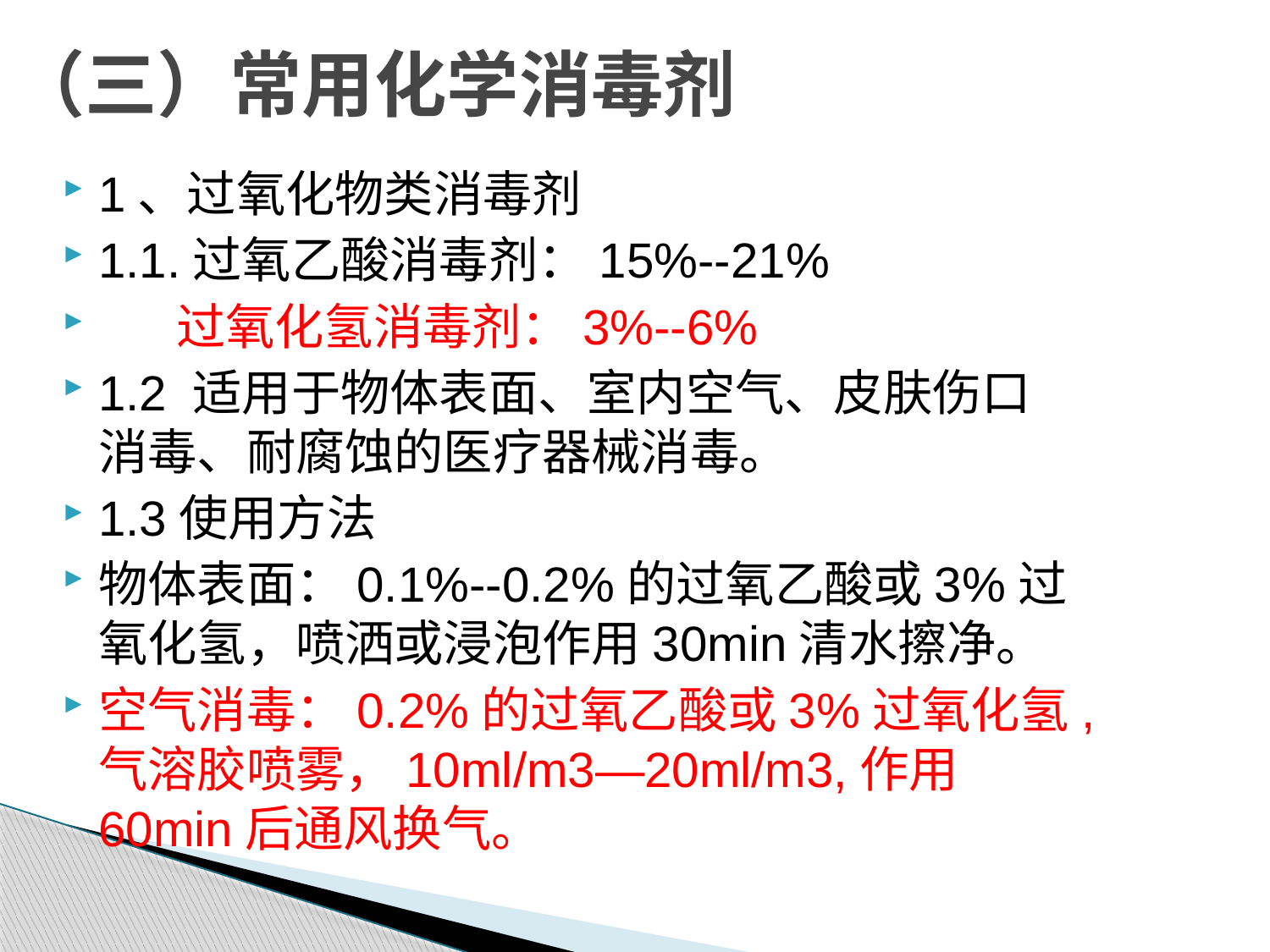

# （三）常用化学消毒剂
1、过氧化物类消毒剂
1.1.过氧乙酸消毒剂：15%--21%
      过氧化氢消毒剂：3%--6%
1.2 适用于物体表面、室内空气、皮肤伤口消毒、耐腐蚀的医疗器械消毒。
1.3使用方法
物体表面：0.1%--0.2%的过氧乙酸或3%过氧化氢，喷洒或浸泡作用30min清水擦净。
空气消毒：0.2%的过氧乙酸或3%过氧化氢,气溶胶喷雾，10ml/m3—20ml/m3,作用60min后通风换气。